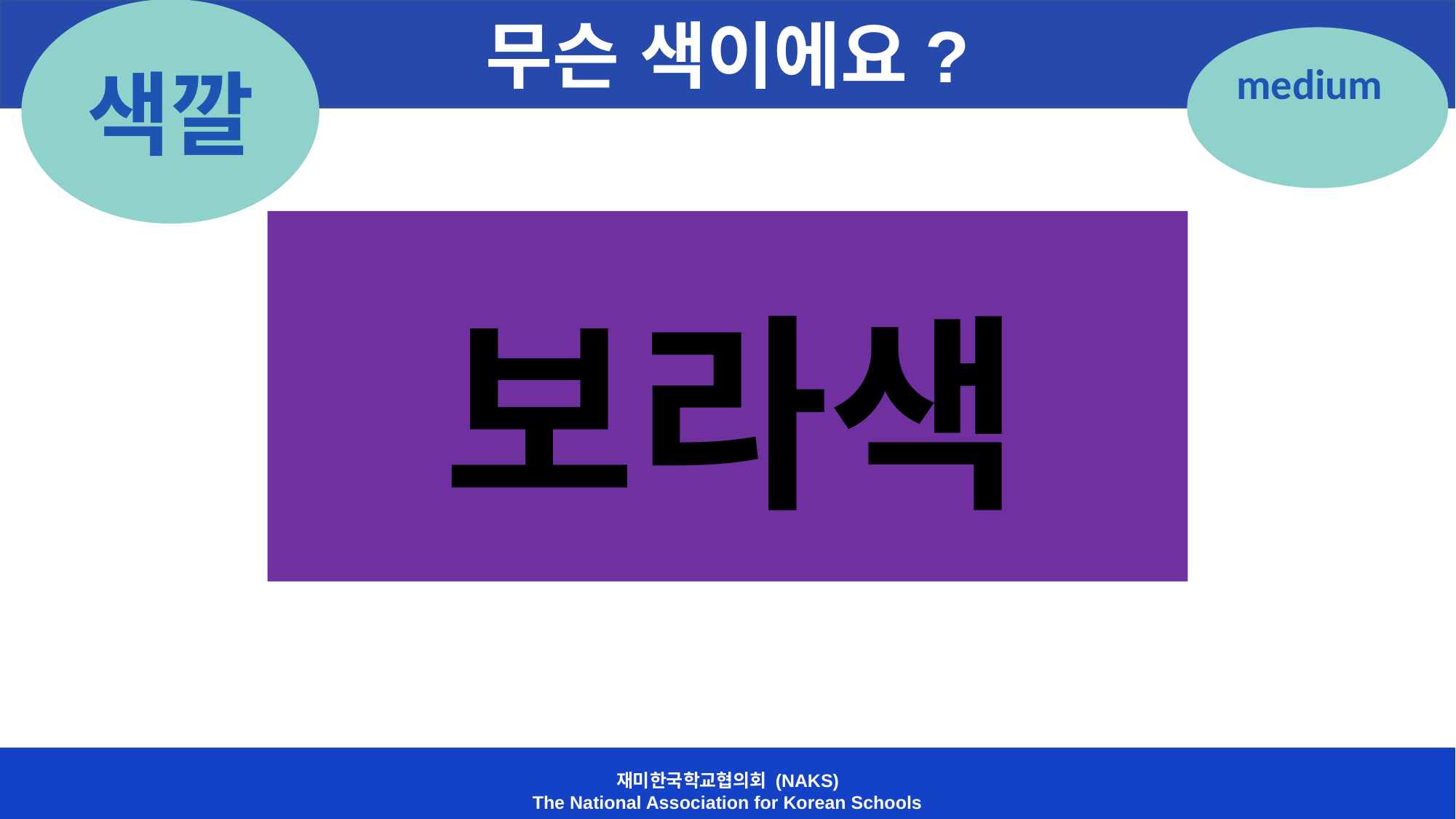

색깔
무슨 색이에요?
medium

보라색
재미한국학교협의회 (NAKS)
The National Association for Korean Schools